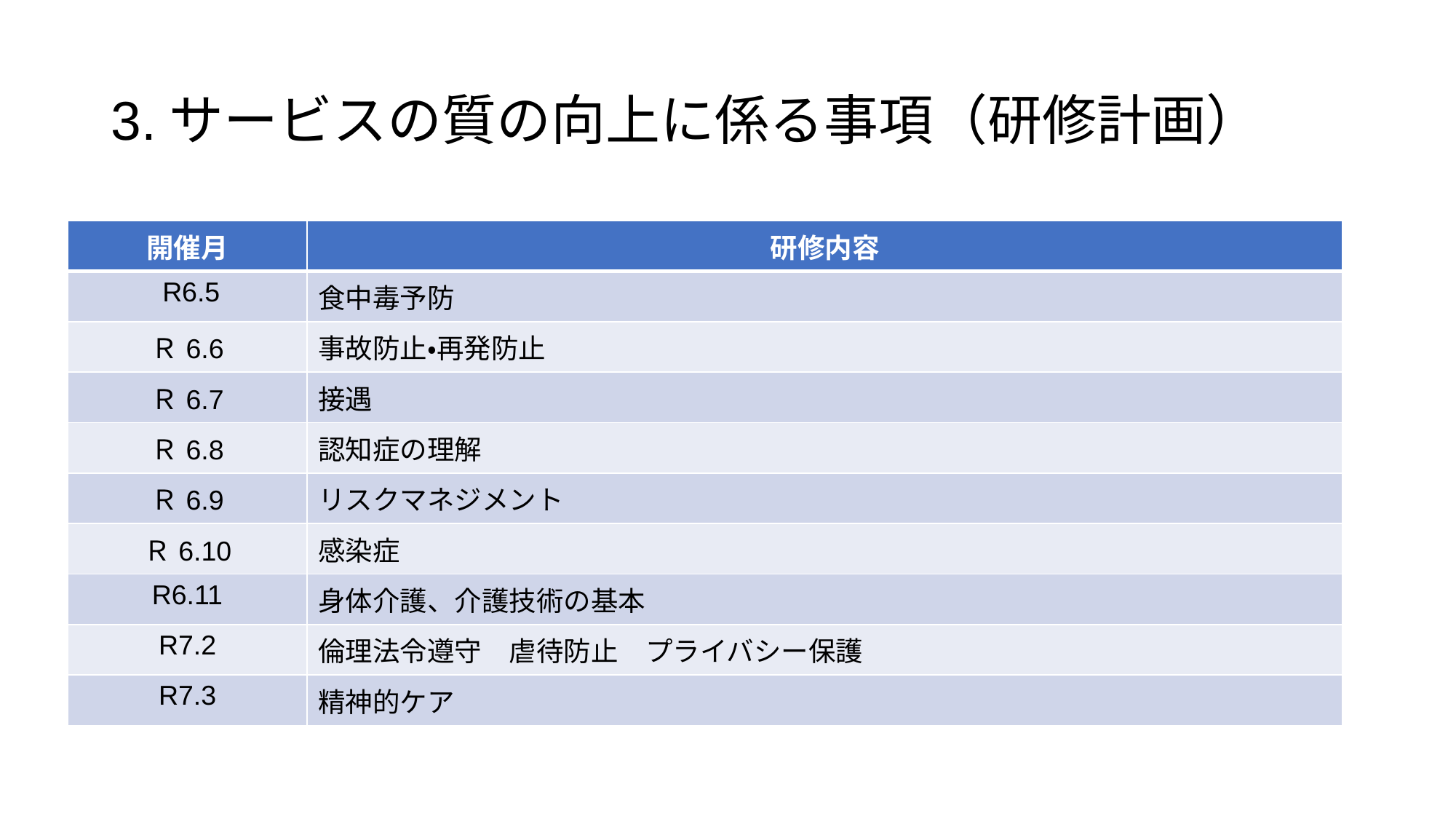

# 3.サービスの質の向上に係る事項（研修計画）
| 開催月 | 研修内容 |
| --- | --- |
| R6.5 | 食中毒予防 |
| Ｒ6.6 | 事故防止・再発防止 |
| Ｒ6.7 | 接遇 |
| Ｒ6.8 | 認知症の理解 |
| Ｒ6.9 | リスクマネジメント |
| Ｒ6.10 | 感染症 |
| R6.11 | 身体介護、介護技術の基本 |
| R7.2 | 倫理法令遵守　虐待防止　プライバシー保護 |
| R7.3 | 精神的ケア |